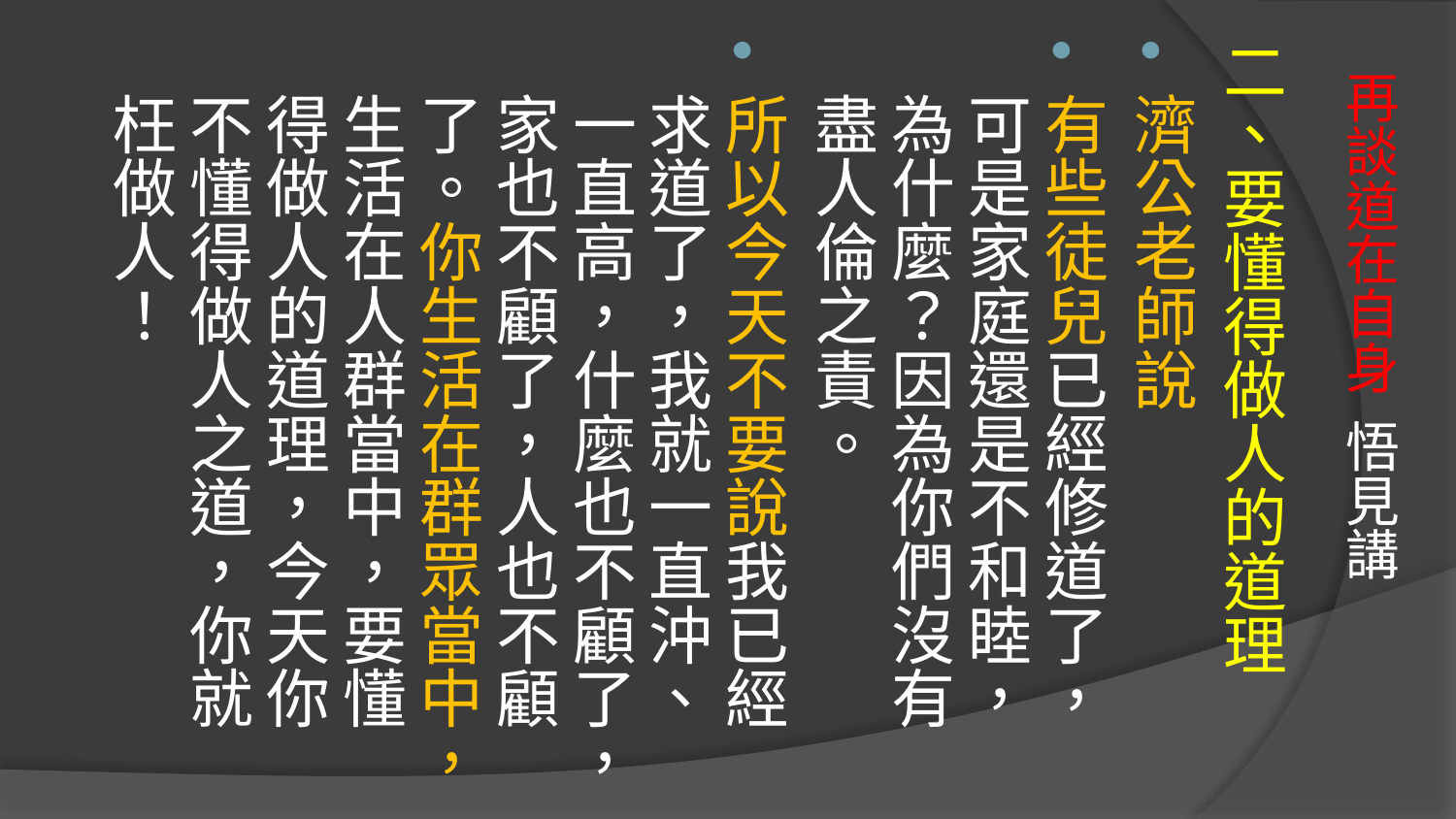

二、要懂得做人的道理
濟公老師說
有些徒兒已經修道了，可是家庭還是不和睦，為什麼？因為你們沒有盡人倫之責。
所以今天不要說我已經求道了，我就一直沖、一直高，什麼也不顧了，家也不顧了，人也不顧了。你生活在群眾當中，生活在人群當中，要懂得做人的道理，今天你不懂得做人之道，你就枉做人！

# 再談道在自身  悟見講